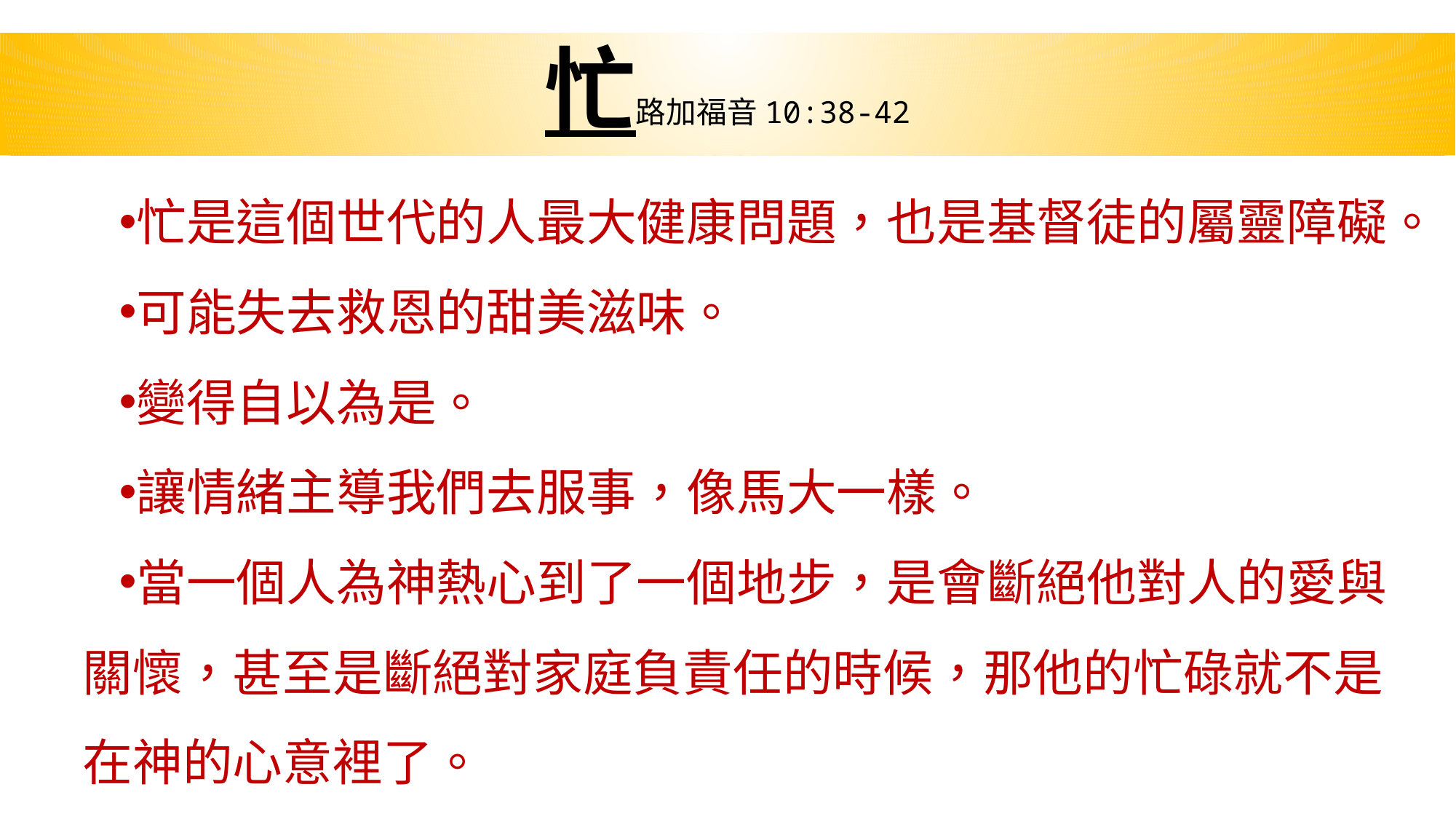

# 忙路加福音10:38-42
忙是這個世代的人最大健康問題，也是基督徒的屬靈障礙。
可能失去救恩的甜美滋味。
變得自以為是。
讓情緒主導我們去服事，像馬大一樣。
當一個人為神熱心到了一個地步，是會斷絕他對人的愛與關懷，甚至是斷絕對家庭負責任的時候，那他的忙碌就不是在神的心意裡了。